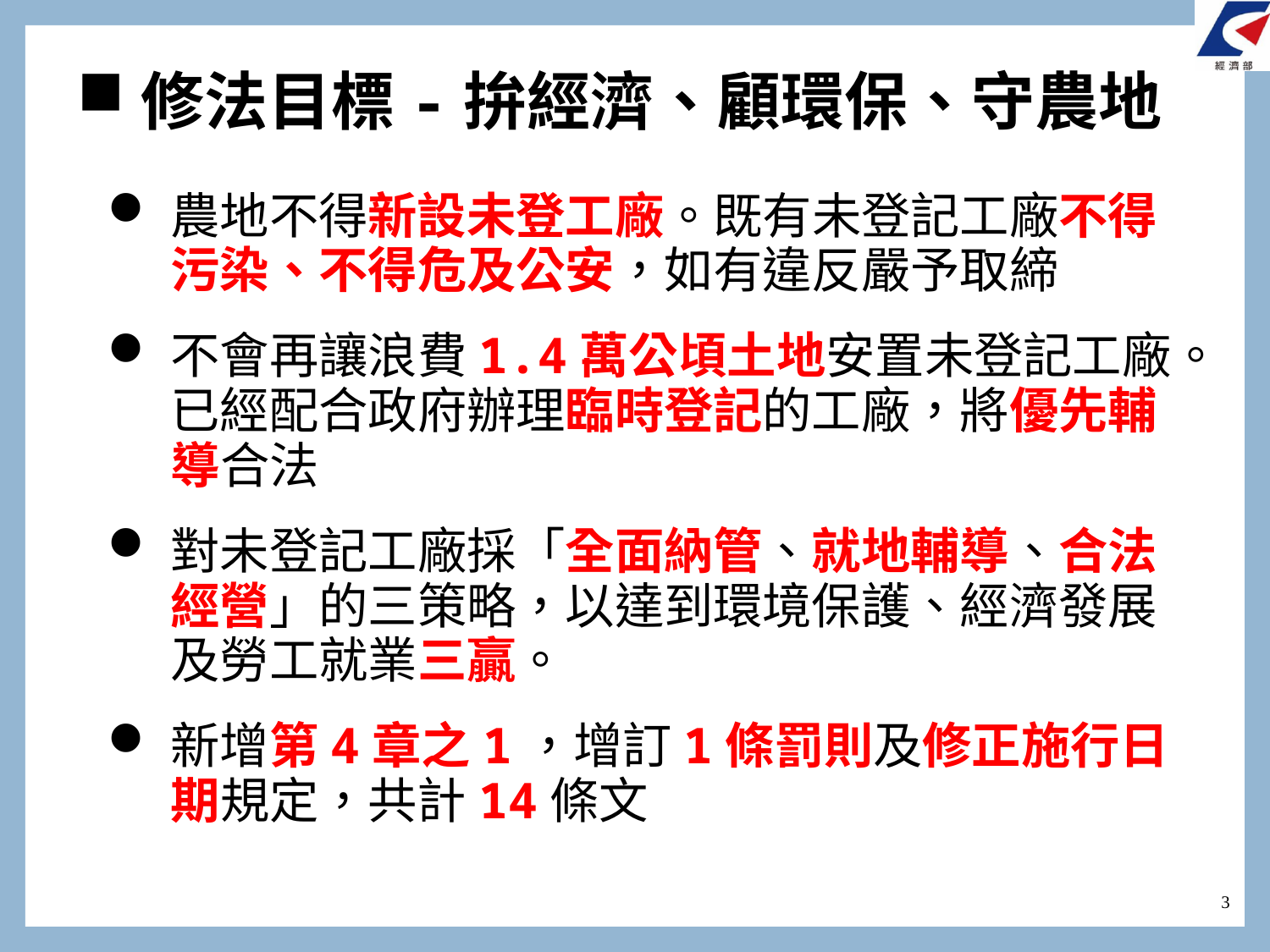

# 修法目標-拚經濟、顧環保、守農地
農地不得新設未登工廠。既有未登記工廠不得污染、不得危及公安，如有違反嚴予取締
不會再讓浪費1.4萬公頃土地安置未登記工廠。已經配合政府辦理臨時登記的工廠，將優先輔導合法
對未登記工廠採「全面納管、就地輔導、合法經營」的三策略，以達到環境保護、經濟發展及勞工就業三贏。
新增第4章之1，增訂1條罰則及修正施行日期規定，共計14條文
13
3